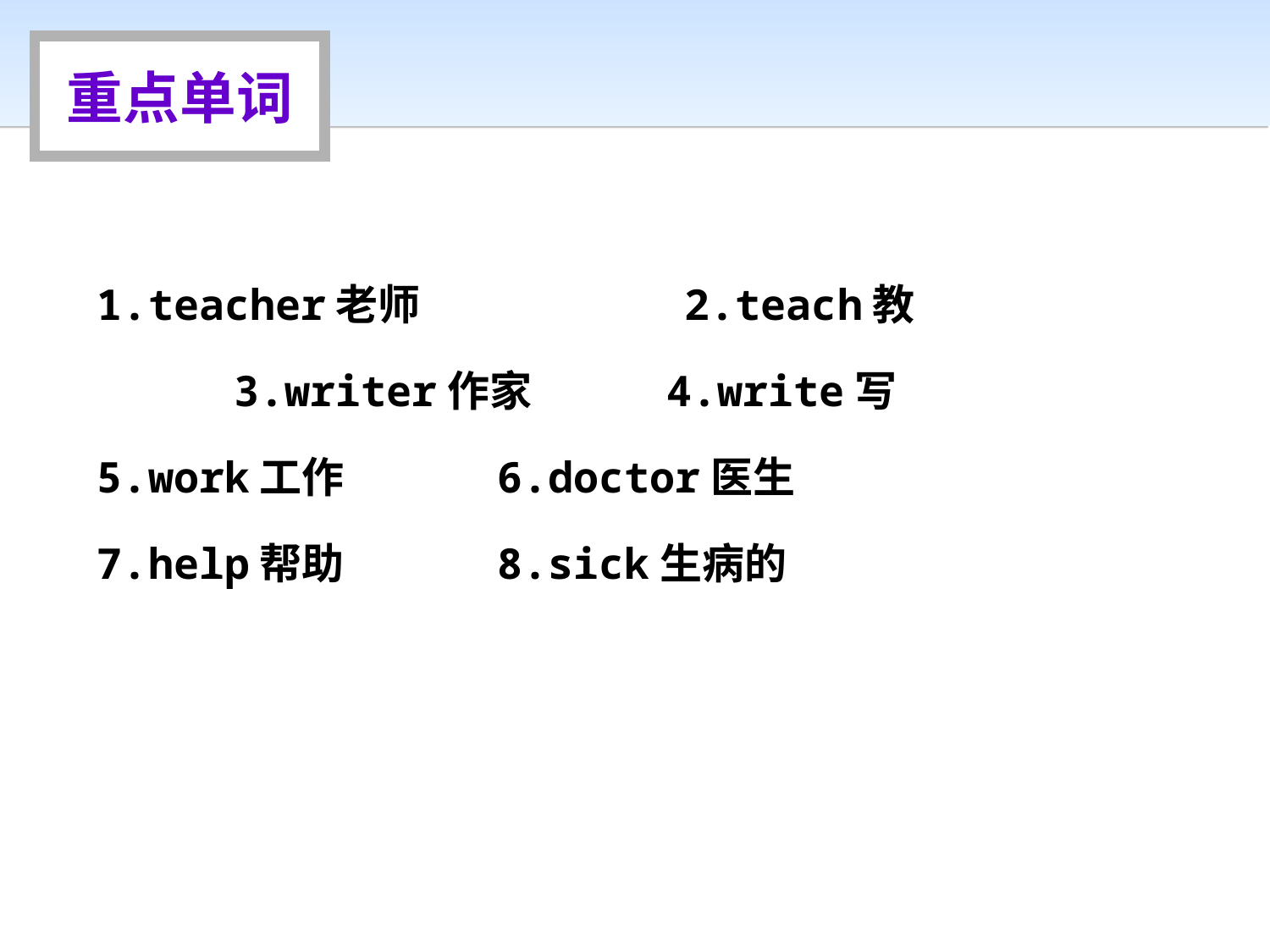

重点单词
1.teacher老师　　　　　　2.teach教　　　　　　　3.writer作家             4.write写
5.work工作               6.doctor医生
7.help帮助               8.sick生病的